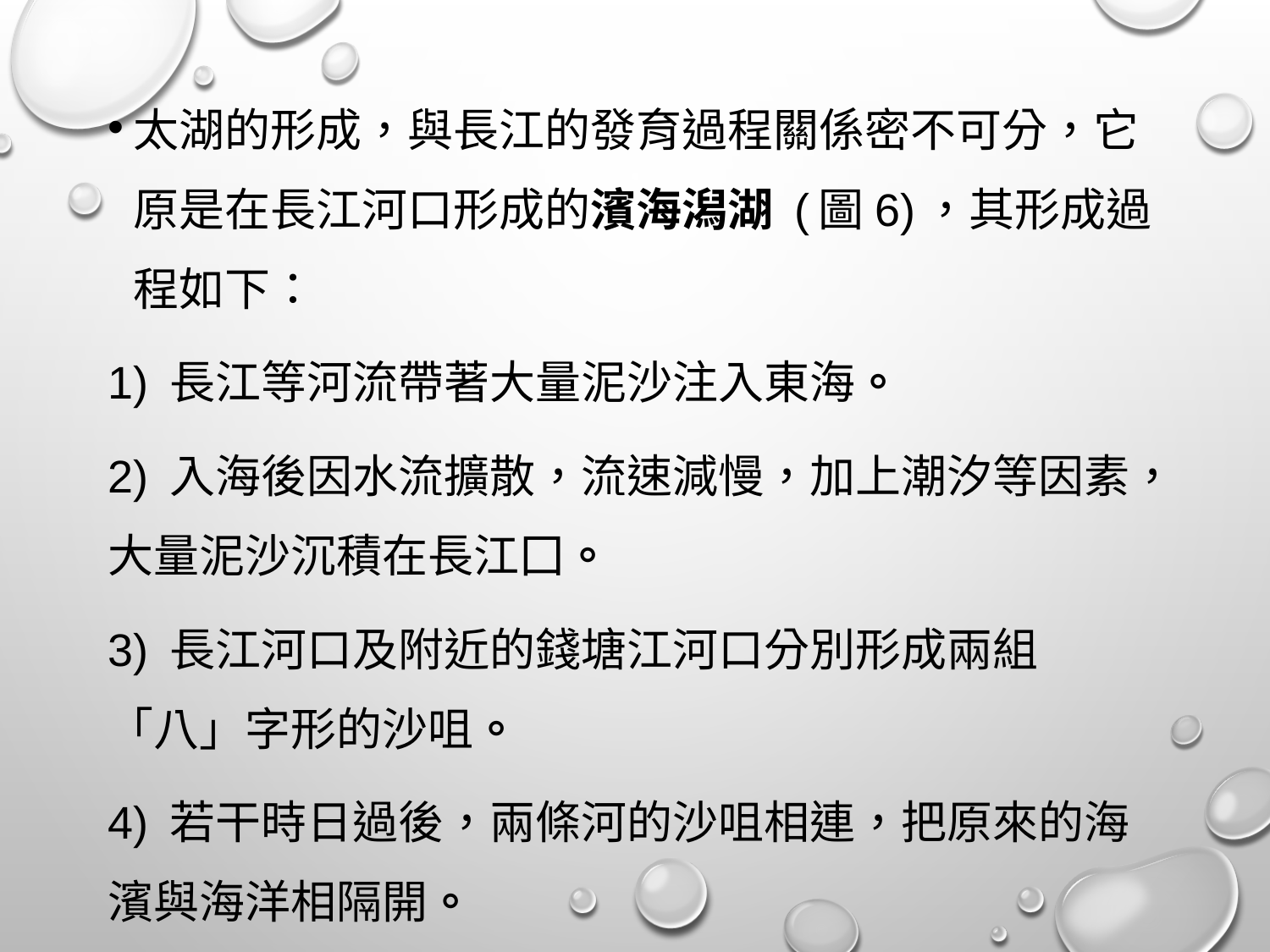

太湖的形成，與長江的發育過程關係密不可分，它原是在長江河口形成的濱海潟湖 (圖6)，其形成過程如下：
1) 長江等河流帶著大量泥沙注入東海。
2) 入海後因水流擴散，流速減慢，加上潮汐等因素，大量泥沙沉積在長江囗。
3) 長江河口及附近的錢塘江河口分別形成兩組「八」字形的沙咀。
4) 若干時日過後，兩條河的沙咀相連，把原來的海濱與海洋相隔開。